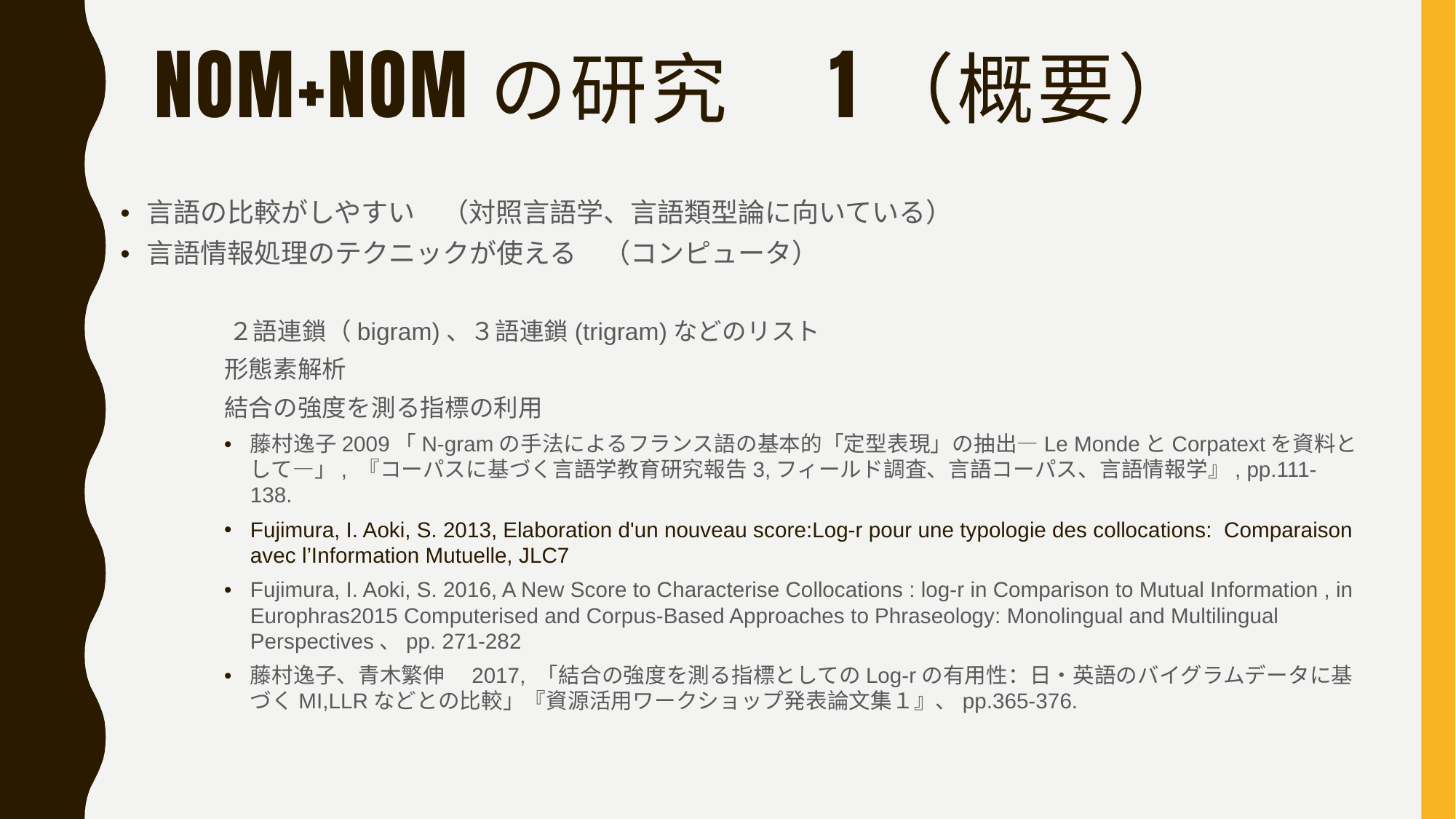

# NOM+NOMの研究　1（概要）
言語の比較がしやすい　（対照言語学、言語類型論に向いている）
言語情報処理のテクニックが使える　（コンピュータ）

	２語連鎖（bigram)、３語連鎖(trigram)などのリスト
形態素解析
結合の強度を測る指標の利用
藤村逸子2009「N-gramの手法によるフランス語の基本的「定型表現」の抽出―Le MondeとCorpatextを資料として―」, 『コーパスに基づく言語学教育研究報告3,フィールド調査、言語コーパス、言語情報学』, pp.111-138.
Fujimura, I. Aoki, S. 2013, Elaboration d'un nouveau score:Log-r pour une typologie des collocations:  Comparaison avec l’Information Mutuelle, JLC7
Fujimura, I. Aoki, S. 2016, A New Score to Characterise Collocations : log-r in Comparison to Mutual Information , in Europhras2015 Computerised and Corpus-Based Approaches to Phraseology: Monolingual and Multilingual Perspectives、pp. 271-282
藤村逸子、青木繁伸　2017, 「結合の強度を測る指標としてのLog-rの有用性：日・英語のバイグラムデータに基づくMI,LLRなどとの比較」『資源活用ワークショップ発表論文集１』、pp.365-376.